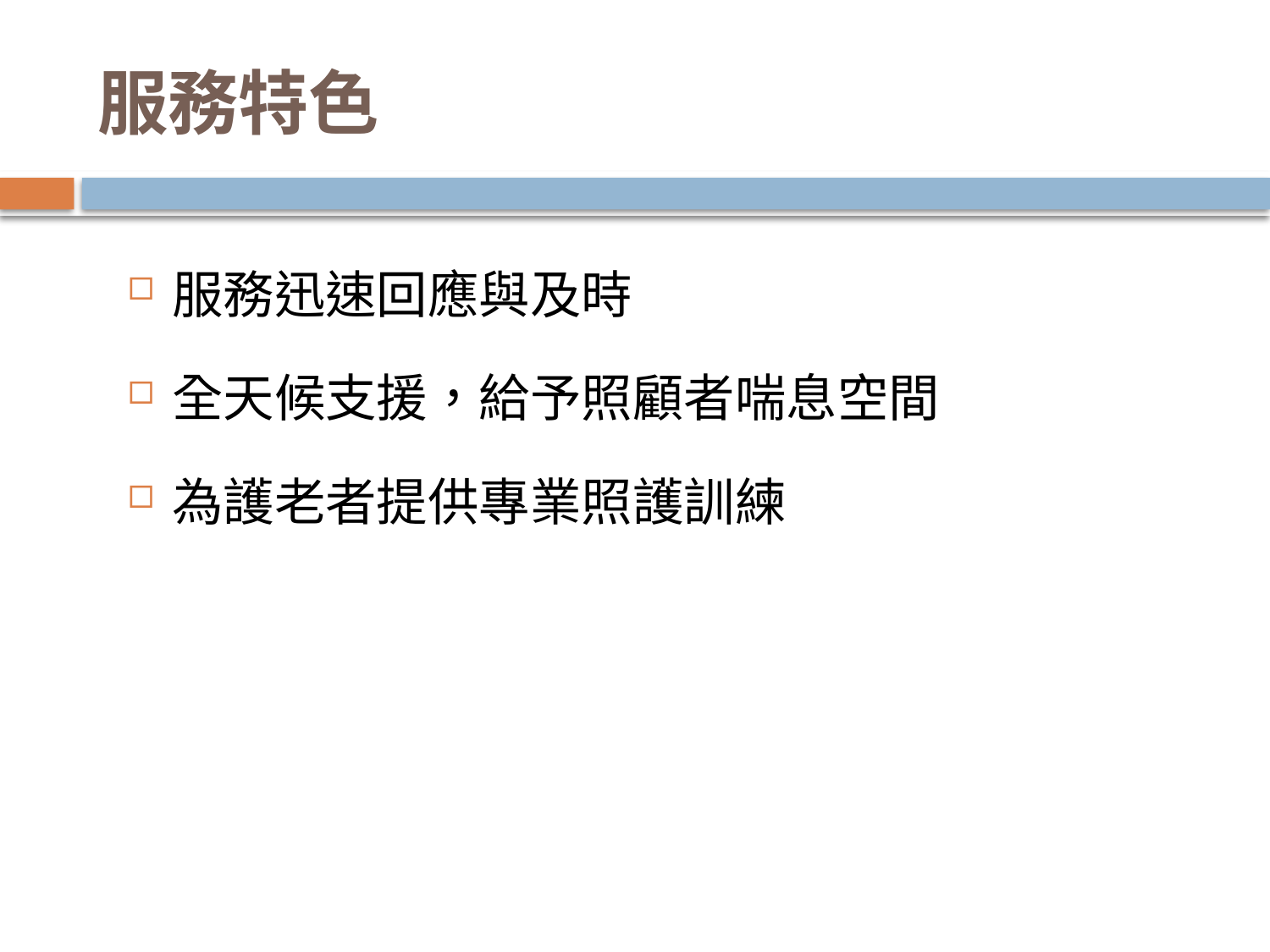

# 服務特色
服務迅速回應與及時
全天候支援，給予照顧者喘息空間
為護老者提供專業照護訓練